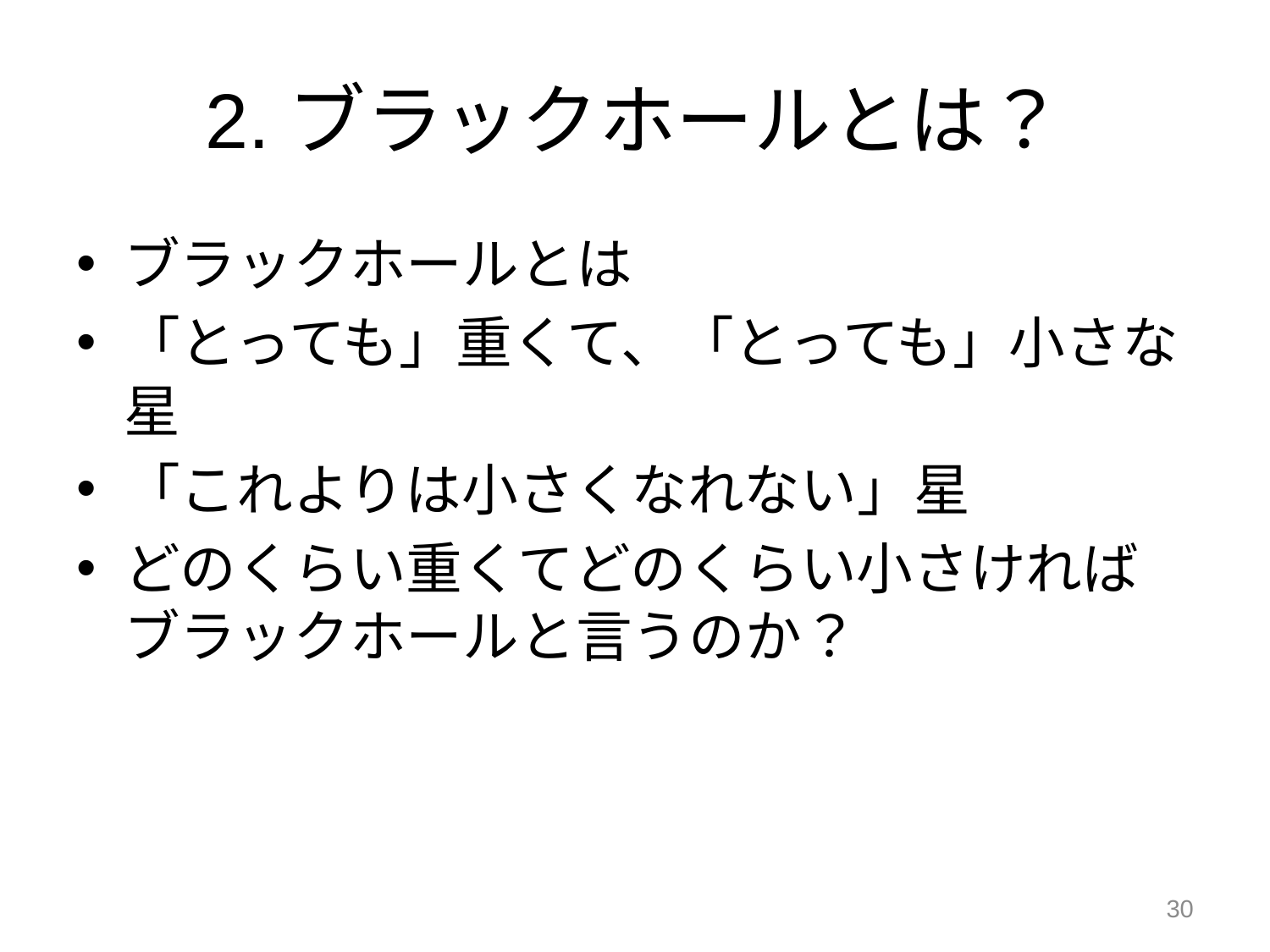

# 2.ブラックホールとは？
ブラックホールとは
「とっても」重くて、「とっても」小さな星
「これよりは小さくなれない」星
どのくらい重くてどのくらい小さければブラックホールと言うのか？
30